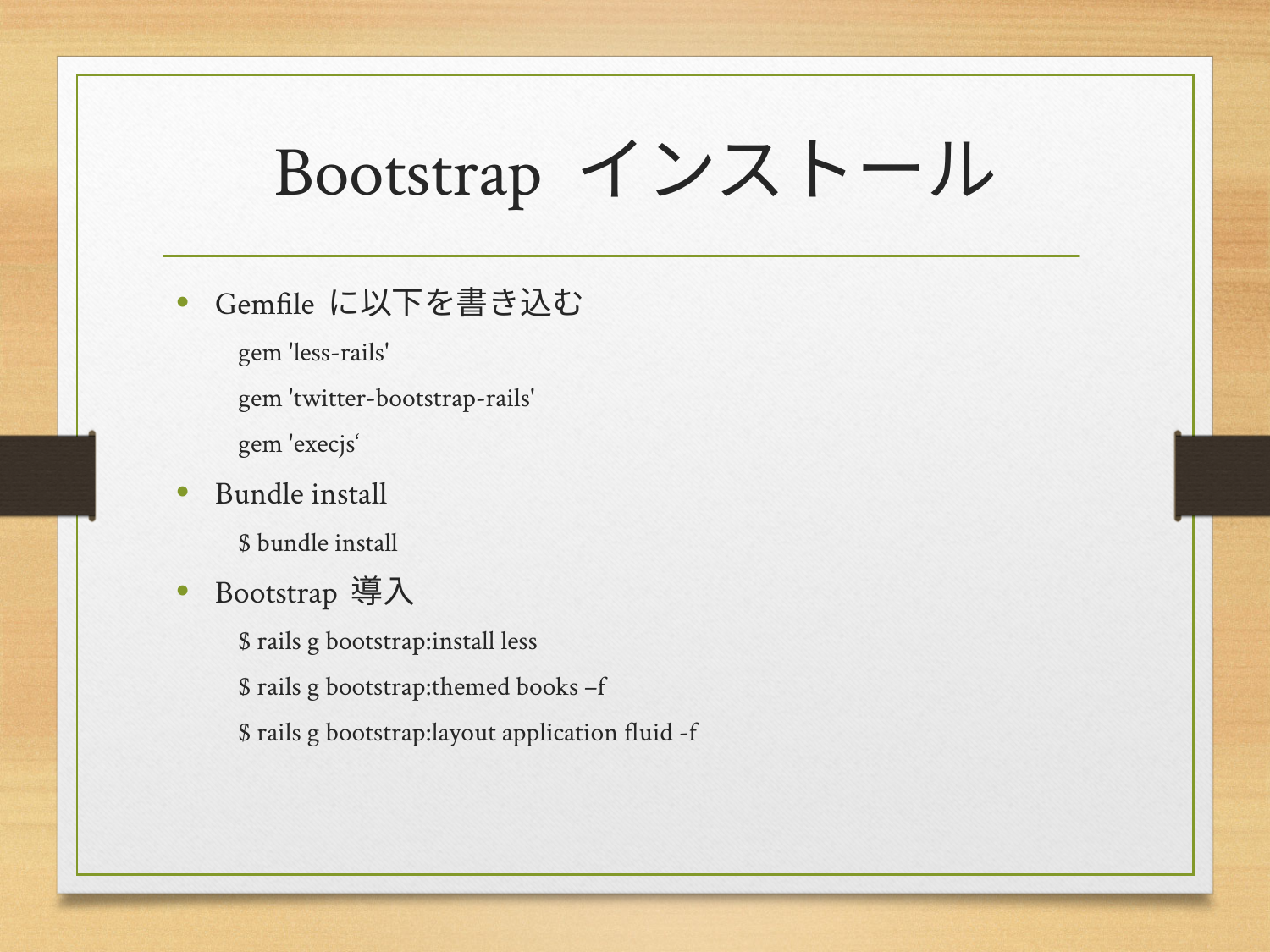

# Bootstrap インストール
Gemfile に以下を書き込む
gem 'less-rails'
gem 'twitter-bootstrap-rails'
gem 'execjs‘
Bundle install
$ bundle install
Bootstrap 導入
$ rails g bootstrap:install less
$ rails g bootstrap:themed books –f
$ rails g bootstrap:layout application fluid -f